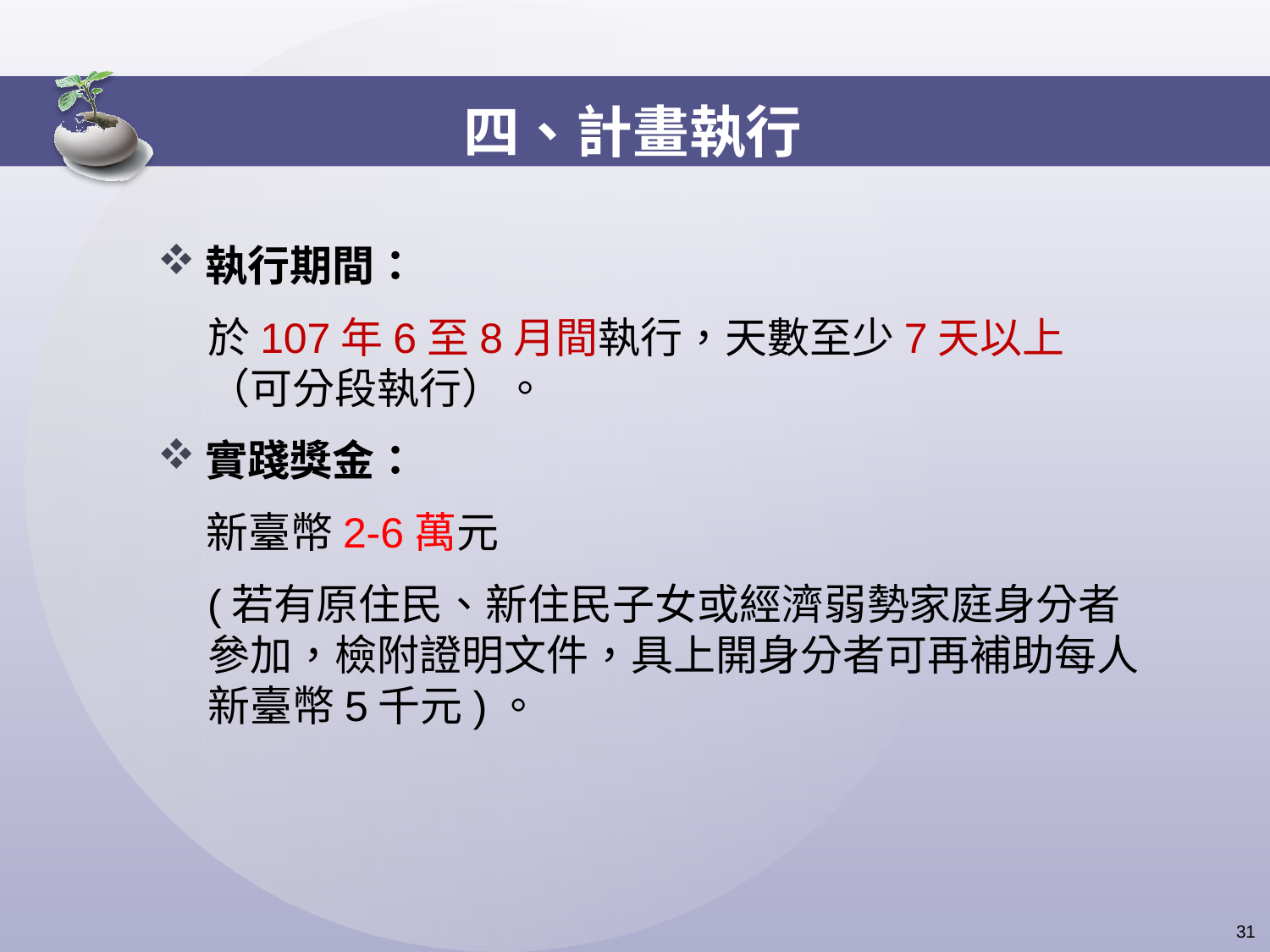

# 四、計畫執行
執行期間：
於107年6至8月間執行，天數至少7天以上（可分段執行）。
實踐獎金：
    新臺幣2-6萬元
(若有原住民、新住民子女或經濟弱勢家庭身分者參加，檢附證明文件，具上開身分者可再補助每人新臺幣5千元)。

              31